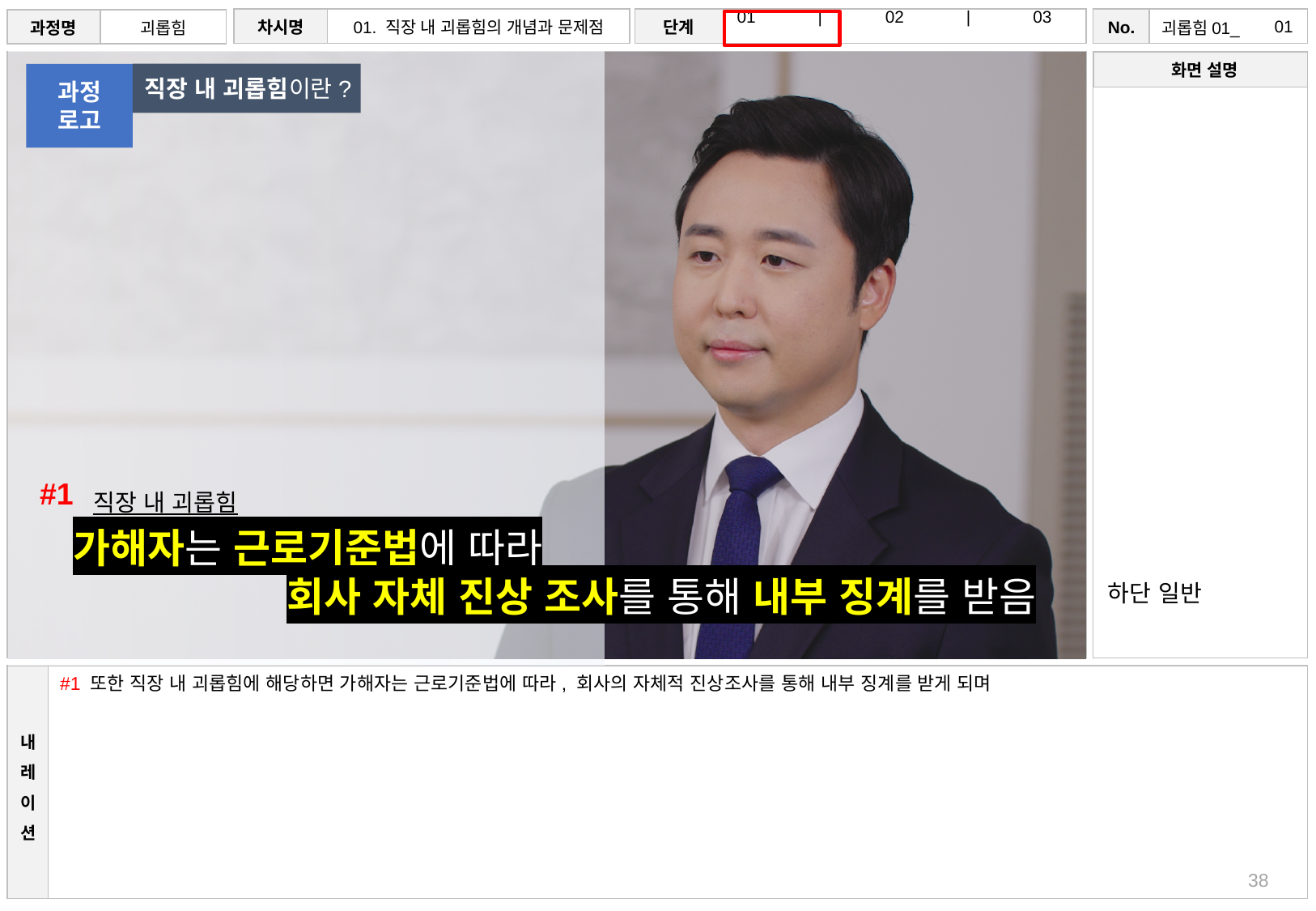

# 01
직장 내 괴롭힘이란?
과정
로고

#1
직장 내 괴롭힘
가해자는 근로기준법에 따라
                  회사 자체 진상 조사를 통해 내부 징계를 받음
하단 일반
#1 또한 직장 내 괴롭힘에 해당하면 가해자는 근로기준법에 따라, 회사의 자체적 진상조사를 통해 내부 징계를 받게 되며
38